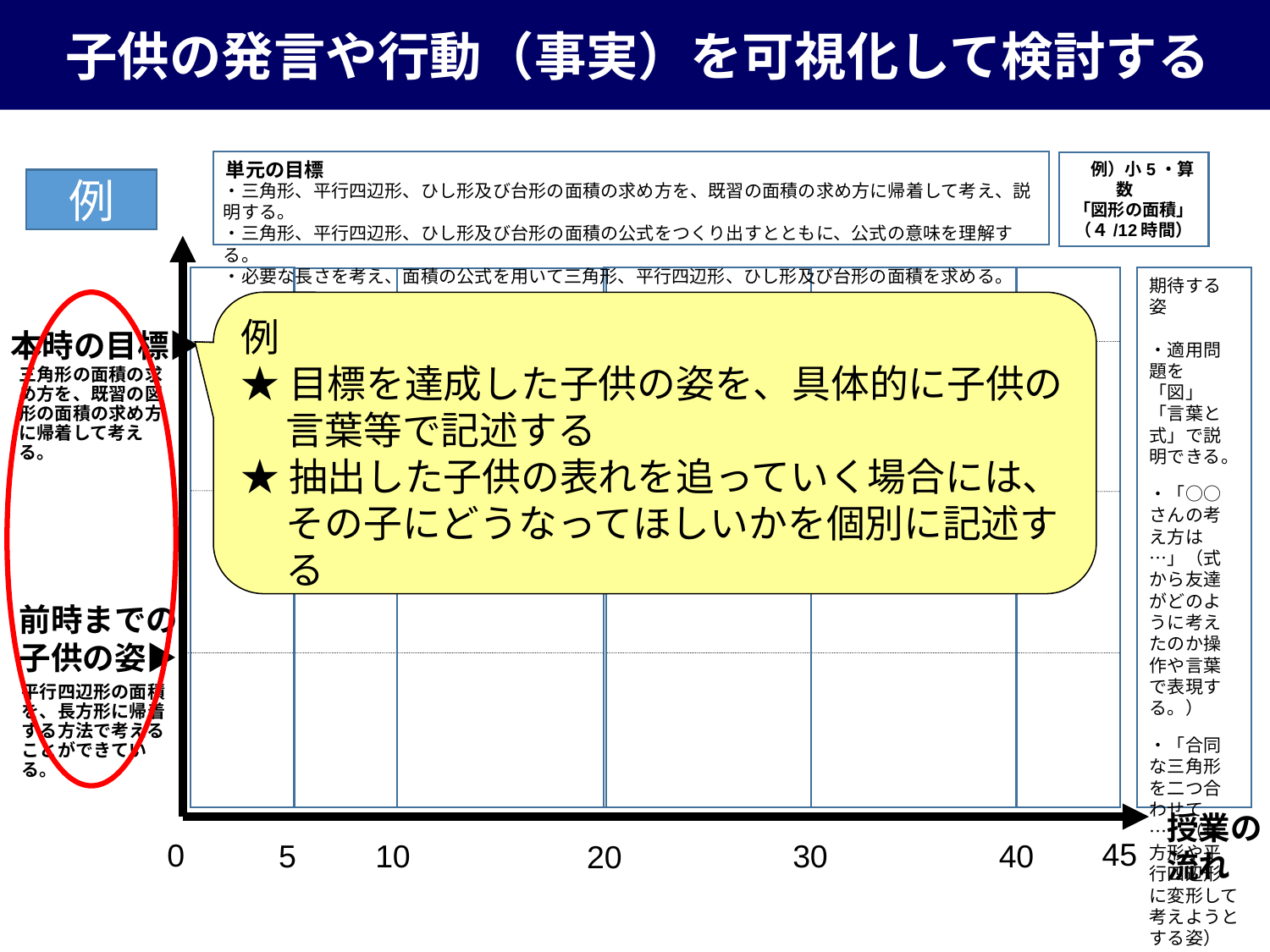

子供の発言や行動（事実）を可視化して検討する
単元の目標
　例）小5・算数
「図形の面積」
（４/12時間）
例
・三角形、平行四辺形、ひし形及び台形の面積の求め方を、既習の面積の求め方に帰着して考え、説明する。
・三角形、平行四辺形、ひし形及び台形の面積の公式をつくり出すとともに、公式の意味を理解する。
・必要な長さを考え、面積の公式を用いて三角形、平行四辺形、ひし形及び台形の面積を求める。

期待する姿

・適用問題を「図」「言葉と式」で説明できる。

・「○○さんの考え方は…」（式から友達がどのように考えたのか操作や言葉で表現する。）

・「合同な三角形を二つ合わせて…」（長方形や平行四辺形に変形して考えようとする姿）

例
★目標を達成した子供の姿を、具体的に子供の言葉等で記述する
★抽出した子供の表れを追っていく場合には、その子にどうなってほしいかを個別に記述する
本時の目標▶
三角形の面積の求め方を、既習の図形の面積の求め方に帰着して考える。
前時までの
子供の姿▶
平行四辺形の面積を、長方形に帰着する方法で考えることができている。
授業の流れ
45
0
5
30
40
10
20